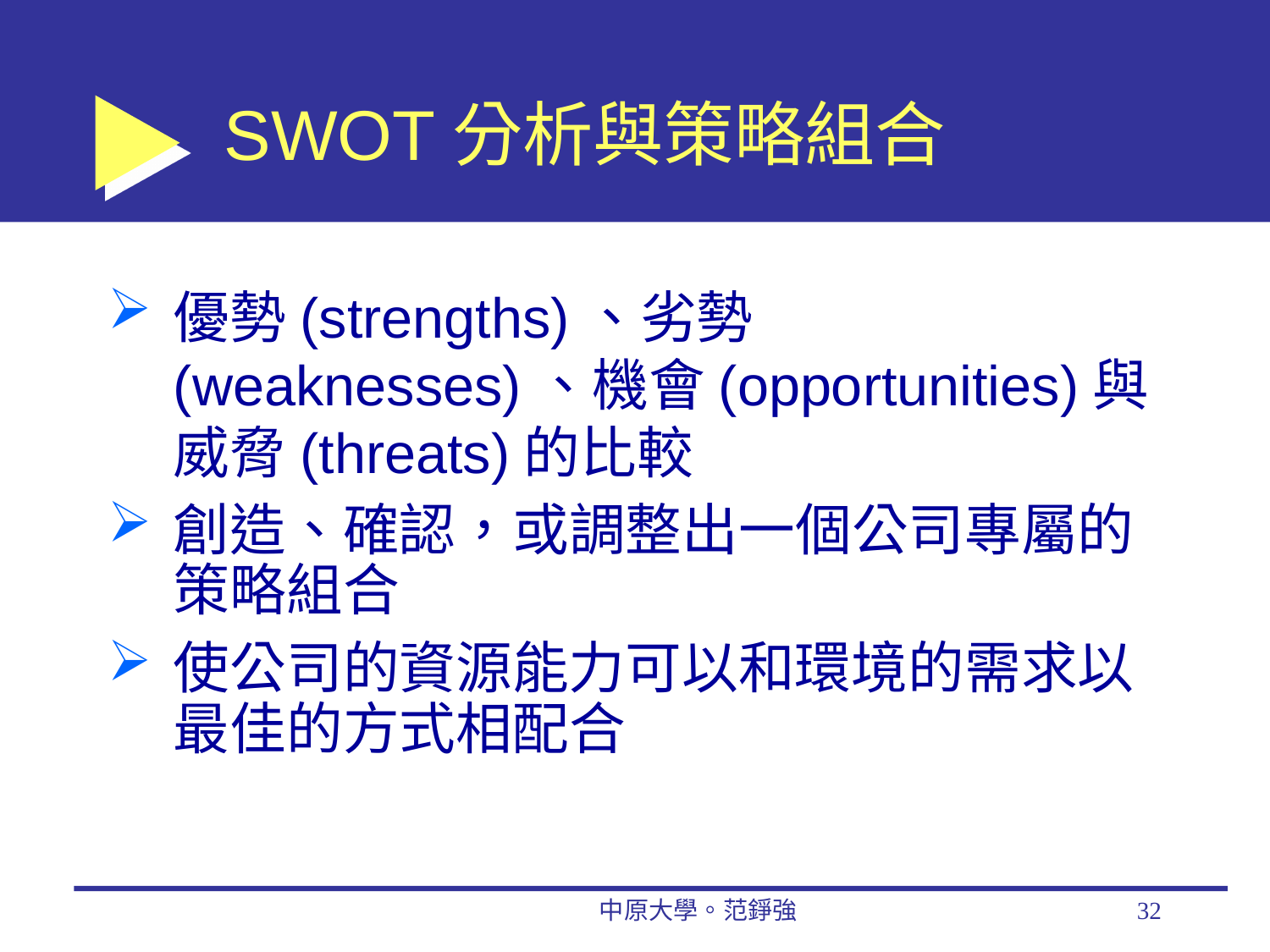

# SWOT分析與策略組合
優勢(strengths)、劣勢(weaknesses)、機會(opportunities)與威脅(threats)的比較
創造、確認，或調整出一個公司專屬的策略組合
使公司的資源能力可以和環境的需求以最佳的方式相配合
中原大學。范錚強
32